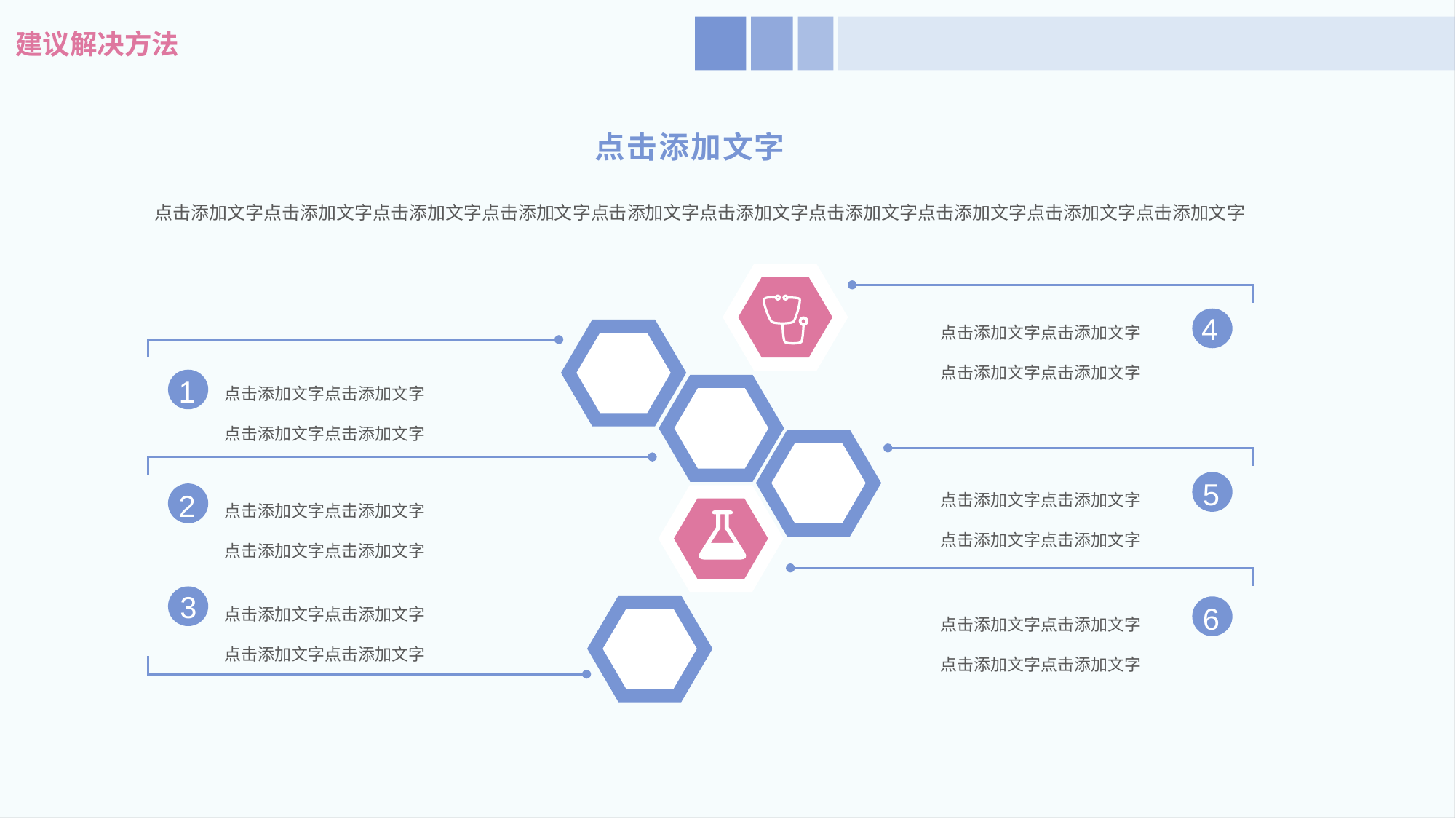

建议解决方法
点击添加文字
点击添加文字点击添加文字点击添加文字点击添加文字点击添加文字点击添加文字点击添加文字点击添加文字点击添加文字点击添加文字

点击添加文字点击添加文字
点击添加文字点击添加文字

4

点击添加文字点击添加文字
点击添加文字点击添加文字

1

点击添加文字点击添加文字
点击添加文字点击添加文字

5
点击添加文字点击添加文字
点击添加文字点击添加文字

2

点击添加文字点击添加文字
点击添加文字点击添加文字

3
点击添加文字点击添加文字
点击添加文字点击添加文字

6